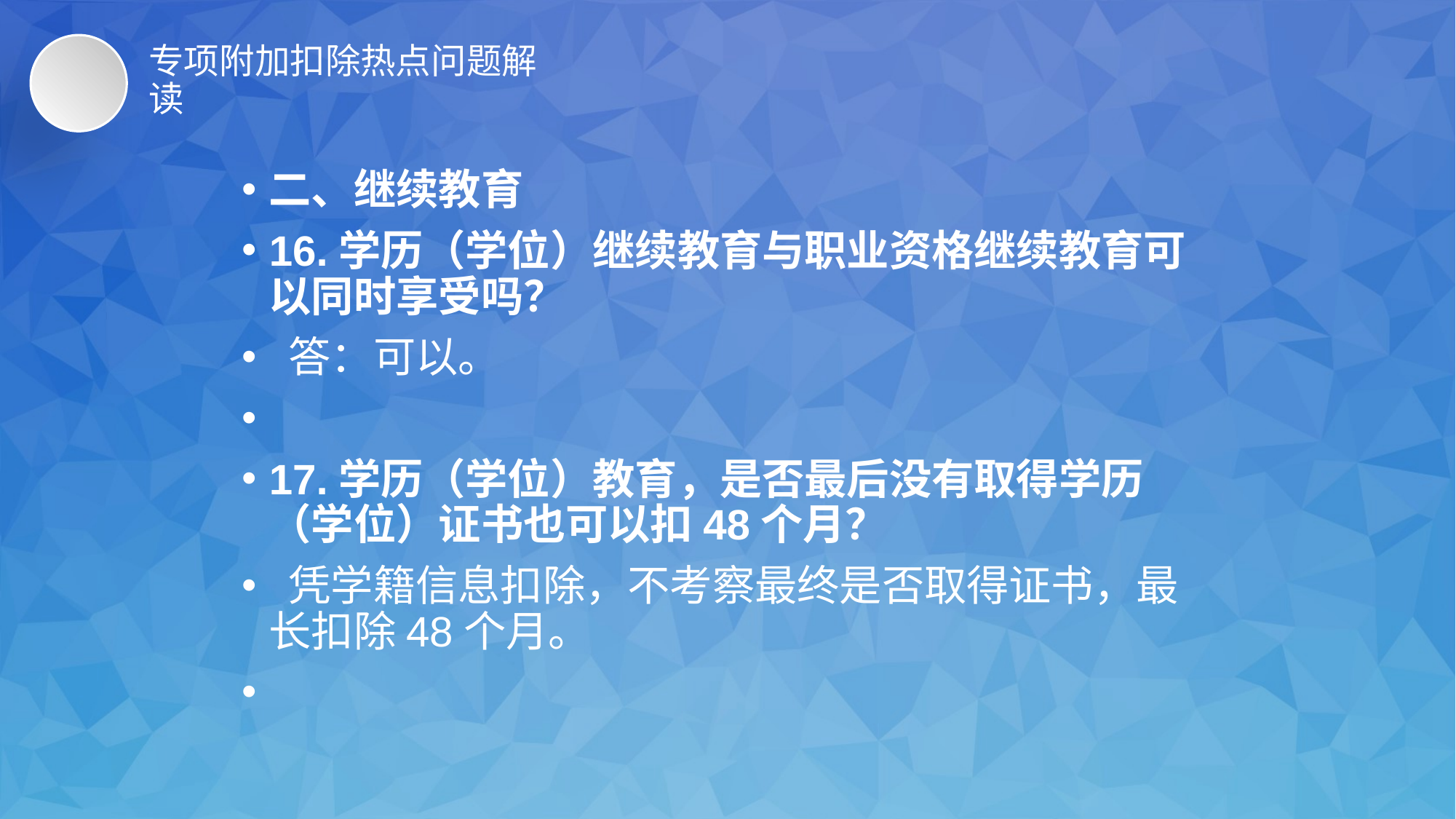

# 专项附加扣除热点问题解读
二、继续教育
16.学历（学位）继续教育与职业资格继续教育可以同时享受吗？
 答：可以。

17.学历（学位）教育，是否最后没有取得学历（学位）证书也可以扣48个月？
 凭学籍信息扣除，不考察最终是否取得证书，最长扣除48个月。